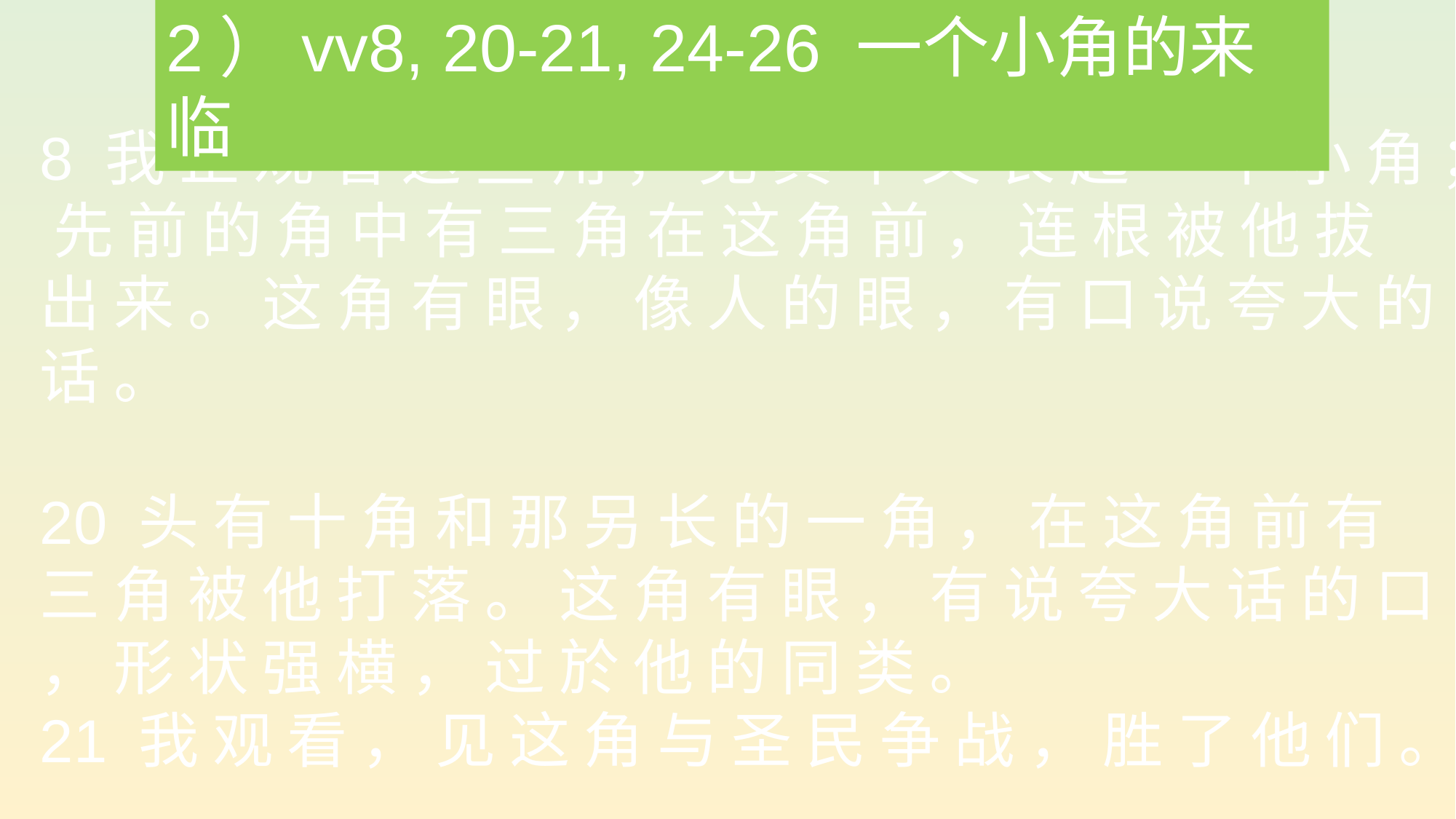

2）vv8, 20-21, 24-26 一个小角的来临
8 我 正 观 看 这 些 角 ， 见 其 中 又 长 起 一 个 小 角 ； 先 前 的 角 中 有 三 角 在 这 角 前 ， 连 根 被 他 拔 出 来 。 这 角 有 眼 ， 像 人 的 眼 ， 有 口 说 夸 大 的 话 。

20 头 有 十 角 和 那 另 长 的 一 角 ， 在 这 角 前 有 三 角 被 他 打 落 。 这 角 有 眼 ， 有 说 夸 大 话 的 口 ， 形 状 强 横 ， 过 於 他 的 同 类 。
21 我 观 看 ， 见 这 角 与 圣 民 争 战 ， 胜 了 他 们 。